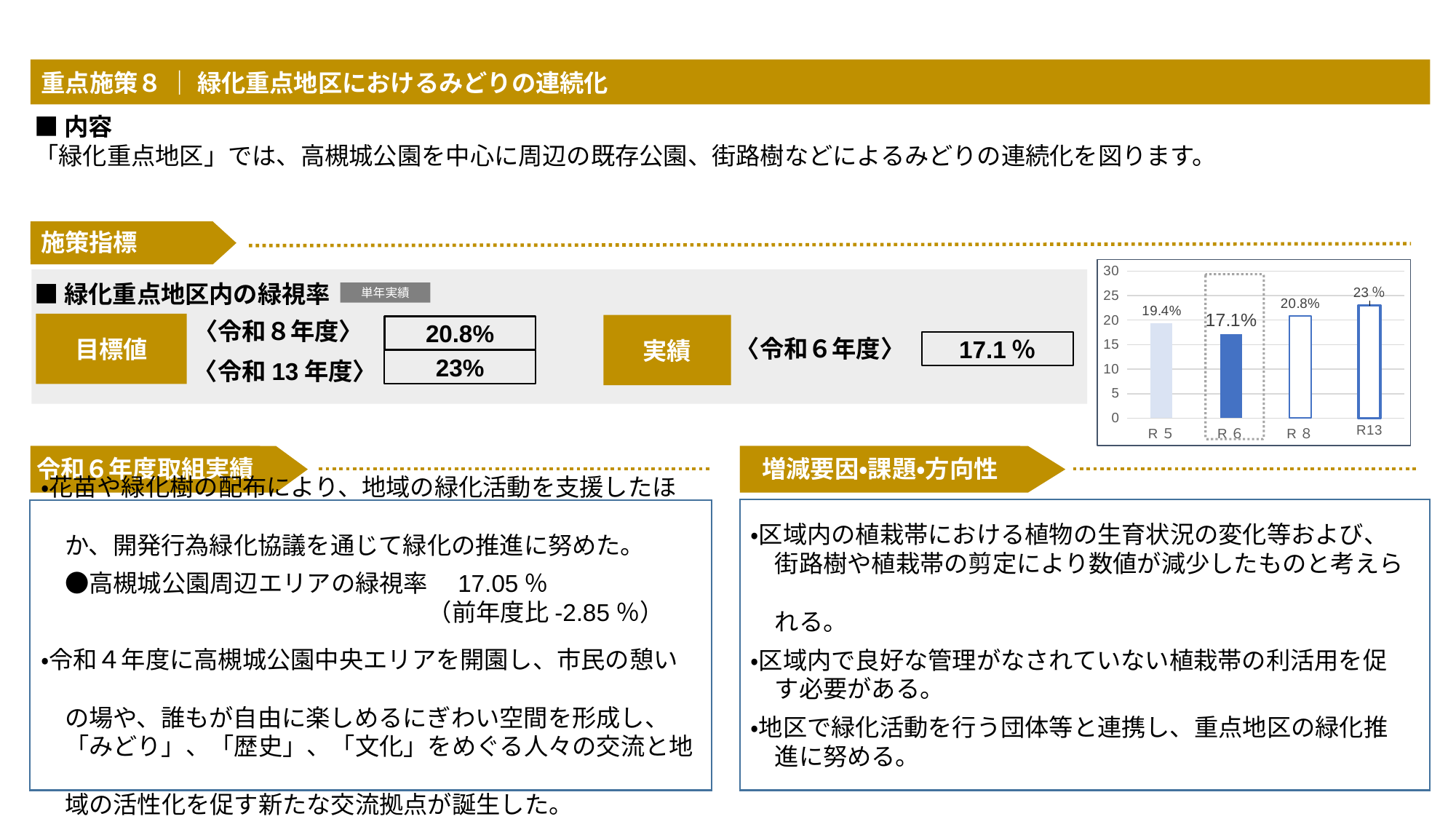

重点施策８ ｜ 緑化重点地区におけるみどりの連続化
■内容
「緑化重点地区」では、高槻城公園を中心に周辺の既存公園、街路樹などによるみどりの連続化を図ります。

施策指標

■緑化重点地区内の緑視率
〈令和８年度〉
目標値
実績
20.8%

〈令和６年度〉
17.1％
23%
〈令和13年度〉
令和６年度取組実績
・区域内の植栽帯における植物の生育状況の変化等および、
　街路樹や植栽帯の剪定により数値が減少したものと考えら
　れる。
・区域内で良好な管理がなされていない植栽帯の利活用を促
　す必要がある。
・地区で緑化活動を行う団体等と連携し、重点地区の緑化推
　進に努める。
・花苗や緑化樹の配布により、地域の緑化活動を支援したほ
　か、開発行為緑化協議を通じて緑化の推進に努めた。
　●高槻城公園周辺エリアの緑視率　17.05％
　　　　　　　　　　　　　　　　（前年度比-2.85％）
・令和４年度に高槻城公園中央エリアを開園し、市民の憩い
　の場や、誰もが自由に楽しめるにぎわい空間を形成し、
　「みどり」、「歴史」、「文化」をめぐる人々の交流と地
　域の活性化を促す新たな交流拠点が誕生した。
単年実績

### Chart

| Category | 系列 1 |
|---|---|
| R５ | 19.4 |
| R６ | 17.1 |
| R８ | 20.8 |
| R13 | 23.0 |

増減要因・課題・方向性